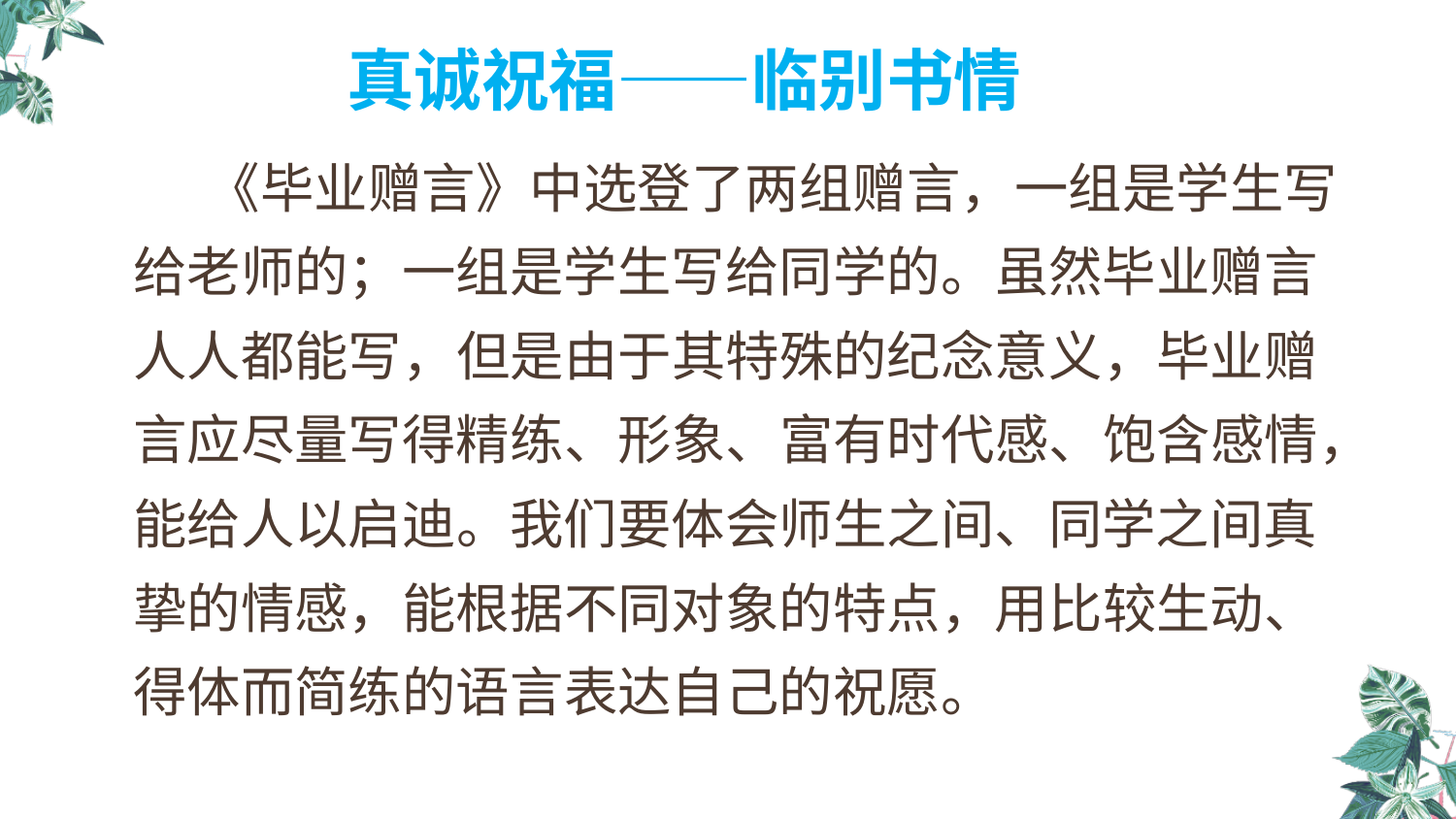

真诚祝福——临别书情
     《毕业赠言》中选登了两组赠言，一组是学生写给老师的；一组是学生写给同学的。虽然毕业赠言人人都能写，但是由于其特殊的纪念意义，毕业赠言应尽量写得精练、形象、富有时代感、饱含感情，能给人以启迪。我们要体会师生之间、同学之间真挚的情感，能根据不同对象的特点，用比较生动、得体而简练的语言表达自己的祝愿。